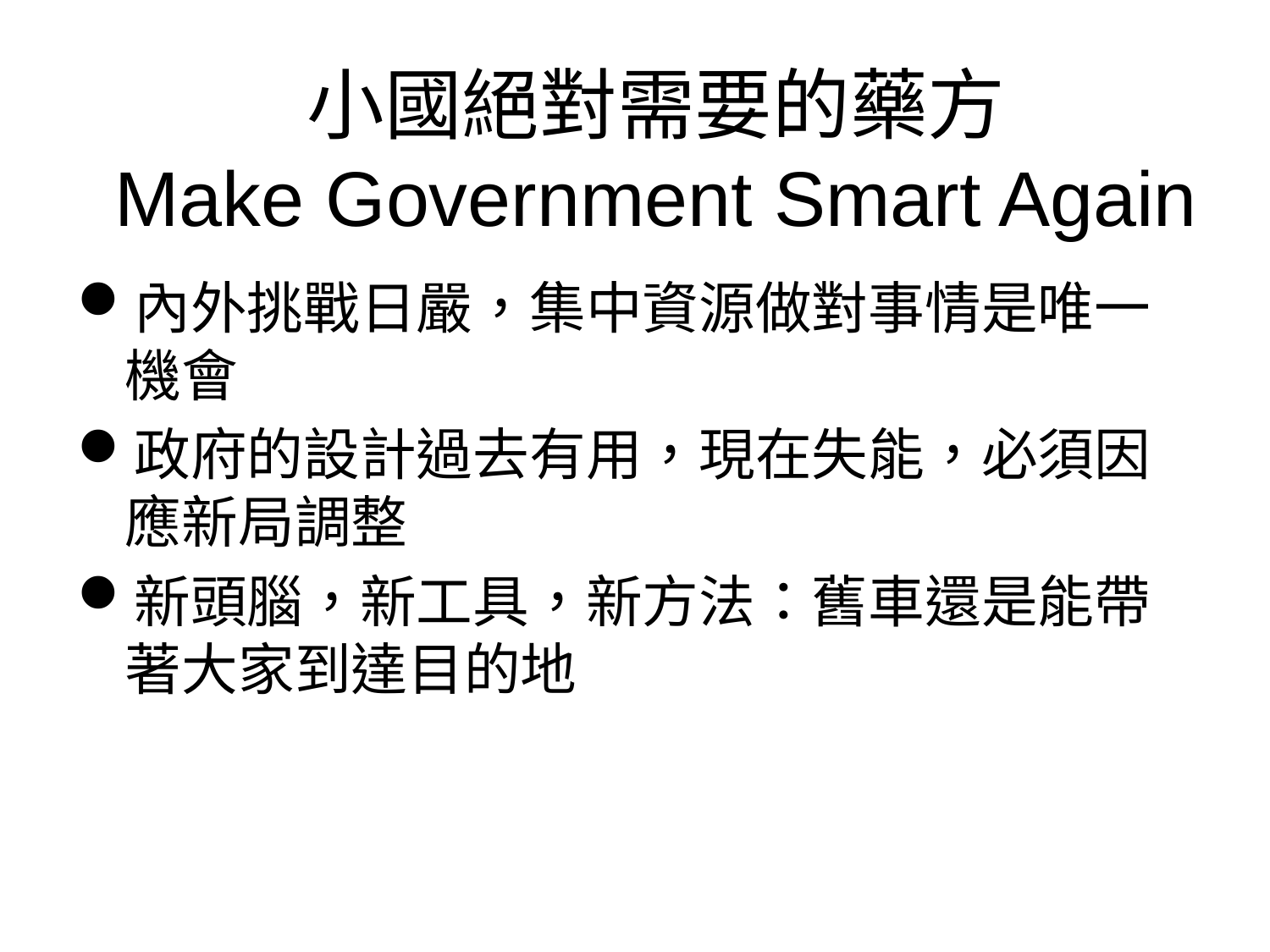

# 小國絕對需要的藥方 Make Government Smart Again
內外挑戰日嚴，集中資源做對事情是唯一機會
政府的設計過去有用，現在失能，必須因應新局調整
新頭腦，新工具，新方法：舊車還是能帶著大家到達目的地